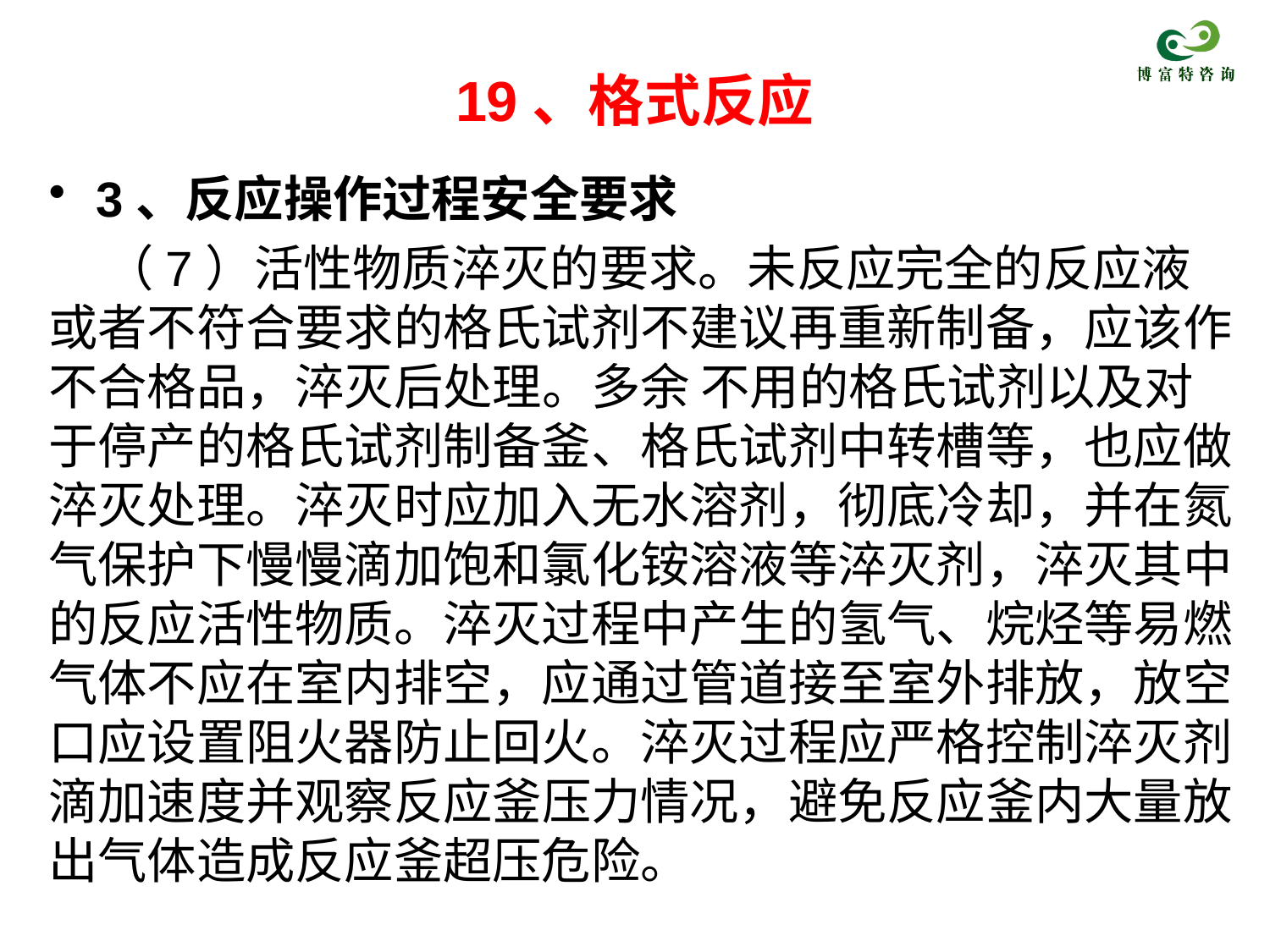

# 19、格式反应
3、反应操作过程安全要求
    （7）活性物质淬灭的要求。未反应完全的反应液或者不符合要求的格氏试剂不建议再重新制备，应该作不合格品，淬灭后处理。多余 不用的格氏试剂以及对于停产的格氏试剂制备釜、格氏试剂中转槽等，也应做淬灭处理。淬灭时应加入无水溶剂，彻底冷却，并在氮气保护下慢慢滴加饱和氯化铵溶液等淬灭剂，淬灭其中的反应活性物质。淬灭过程中产生的氢气、烷烃等易燃气体不应在室内排空，应通过管道接至室外排放，放空口应设置阻火器防止回火。淬灭过程应严格控制淬灭剂滴加速度并观察反应釜压力情况，避免反应釜内大量放 出气体造成反应釜超压危险。